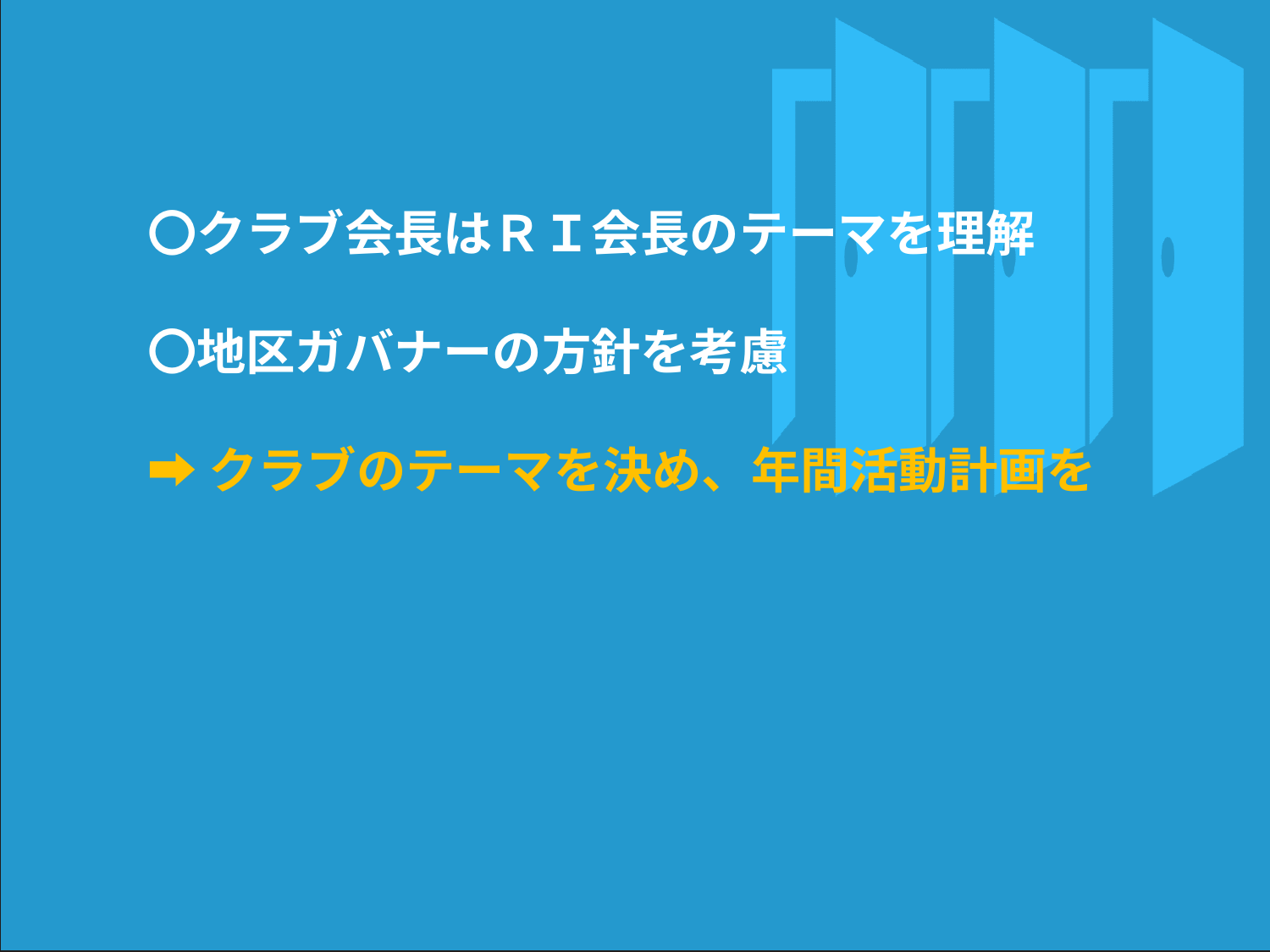

〇クラブ会長はＲＩ会長のテーマを理解

〇地区ガバナーの方針を考慮

➡クラブのテーマを決め、年間活動計画を